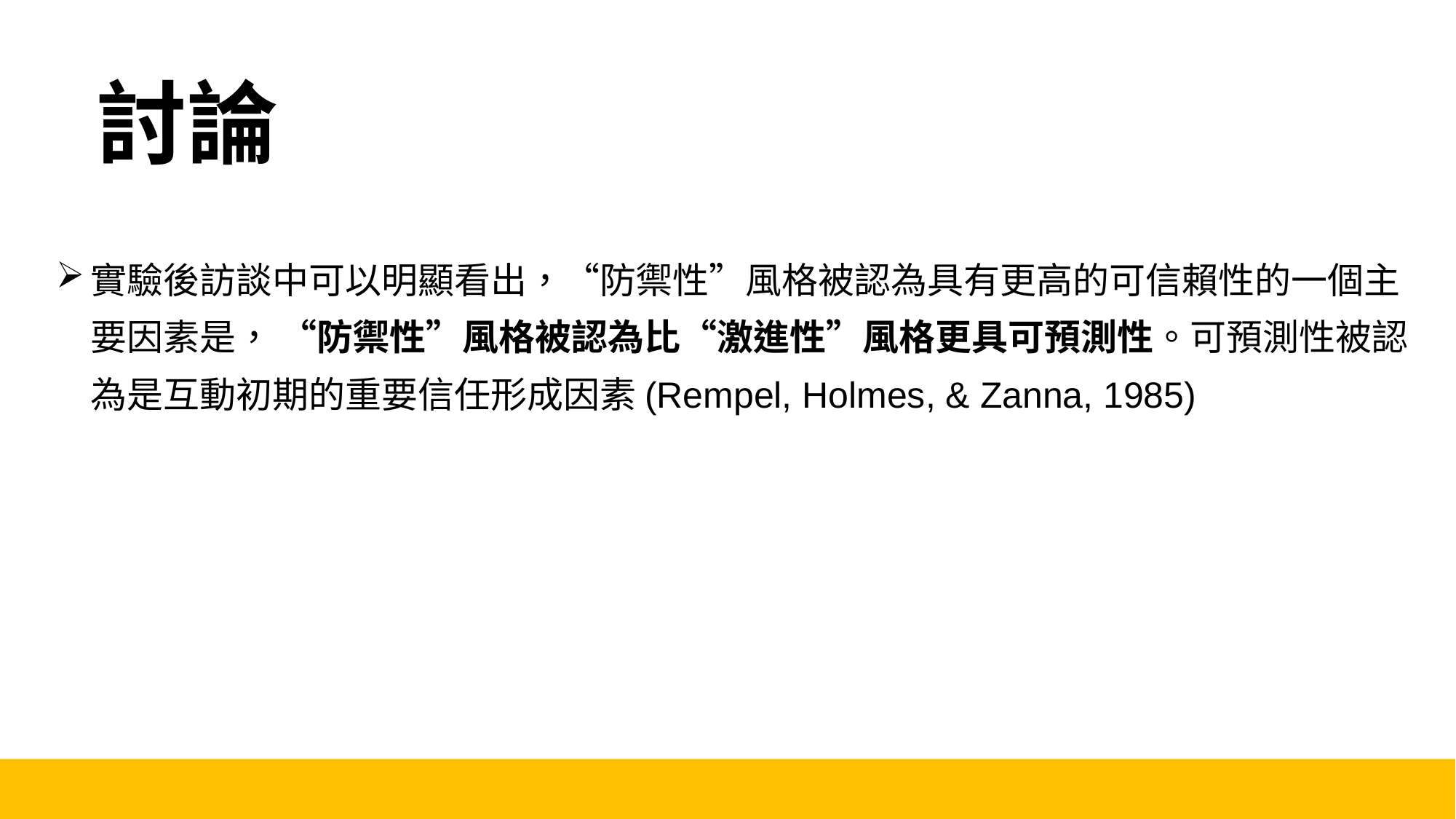

討論
實驗後訪談中可以明顯看出，“防禦性”風格被認為具有更高的可信賴性的一個主要因素是， “防禦性”風格被認為比“激進性”風格更具可預測性。可預測性被認為是互動初期的重要信任形成因素(Rempel, Holmes, & Zanna, 1985)

23